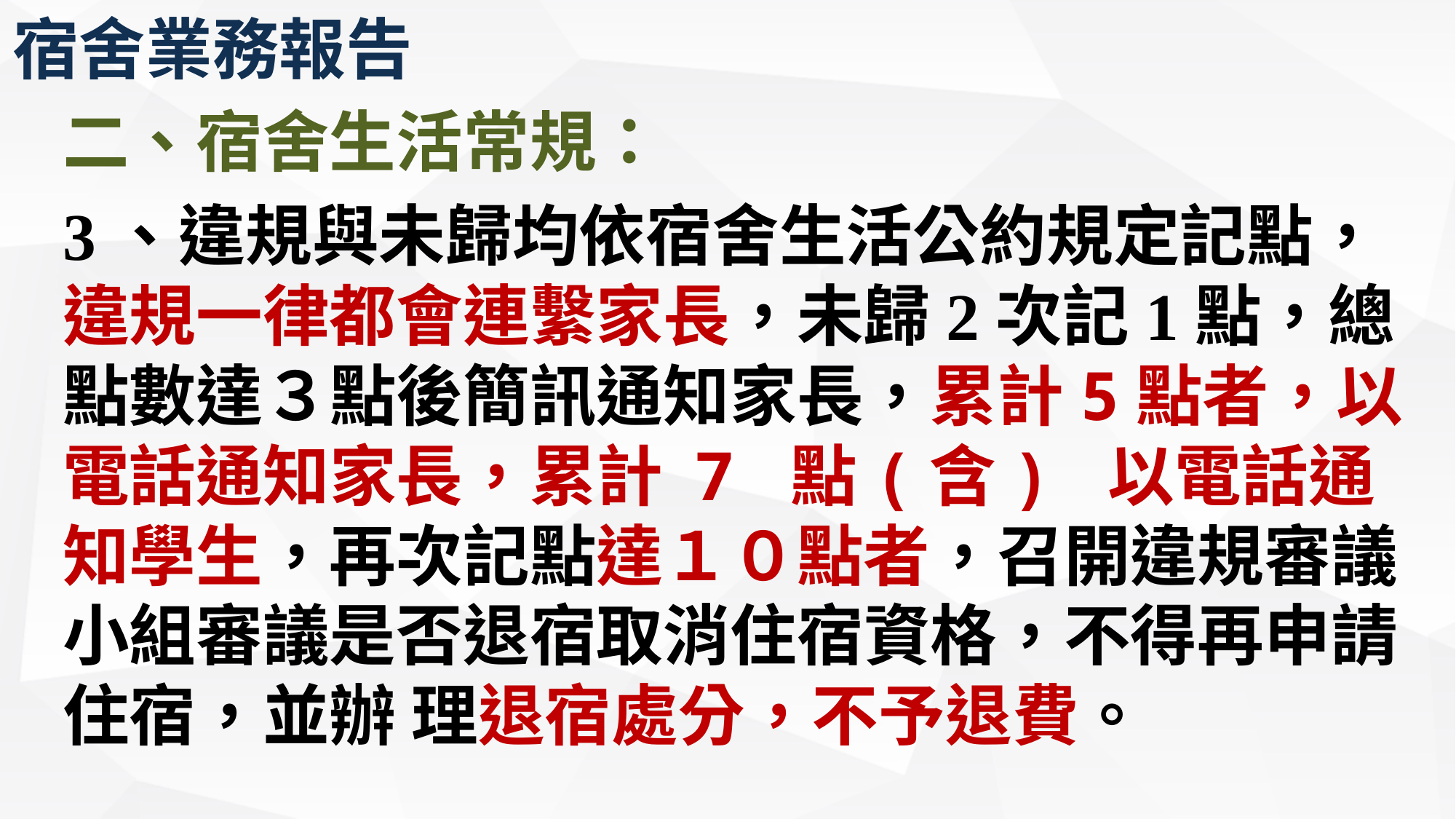

宿舍業務報告
二、宿舍生活常規：
3、違規與未歸均依宿舍生活公約規定記點，違規一律都會連繫家長，未歸2次記1點，總點數達３點後簡訊通知家長，累計5點者，以電話通知家長，累計 7 點(含) 以電話通知學生，再次記點達１０點者，召開違規審議小組審議是否退宿取消住宿資格，不得再申請住宿，並辦 理退宿處分，不予退費。